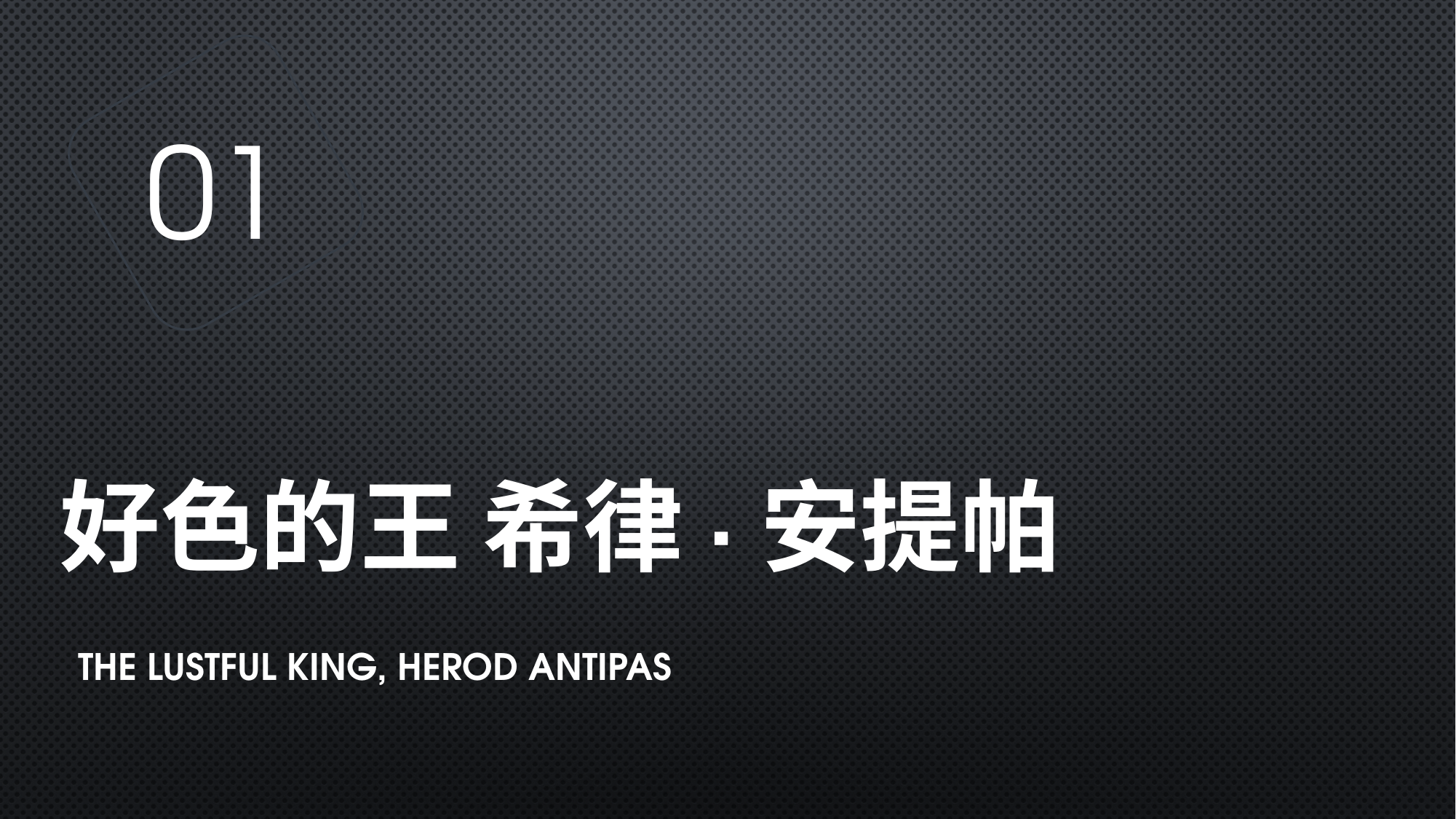

01
# 好色的王 希律·安提帕
The lustful king, Herod Antipas